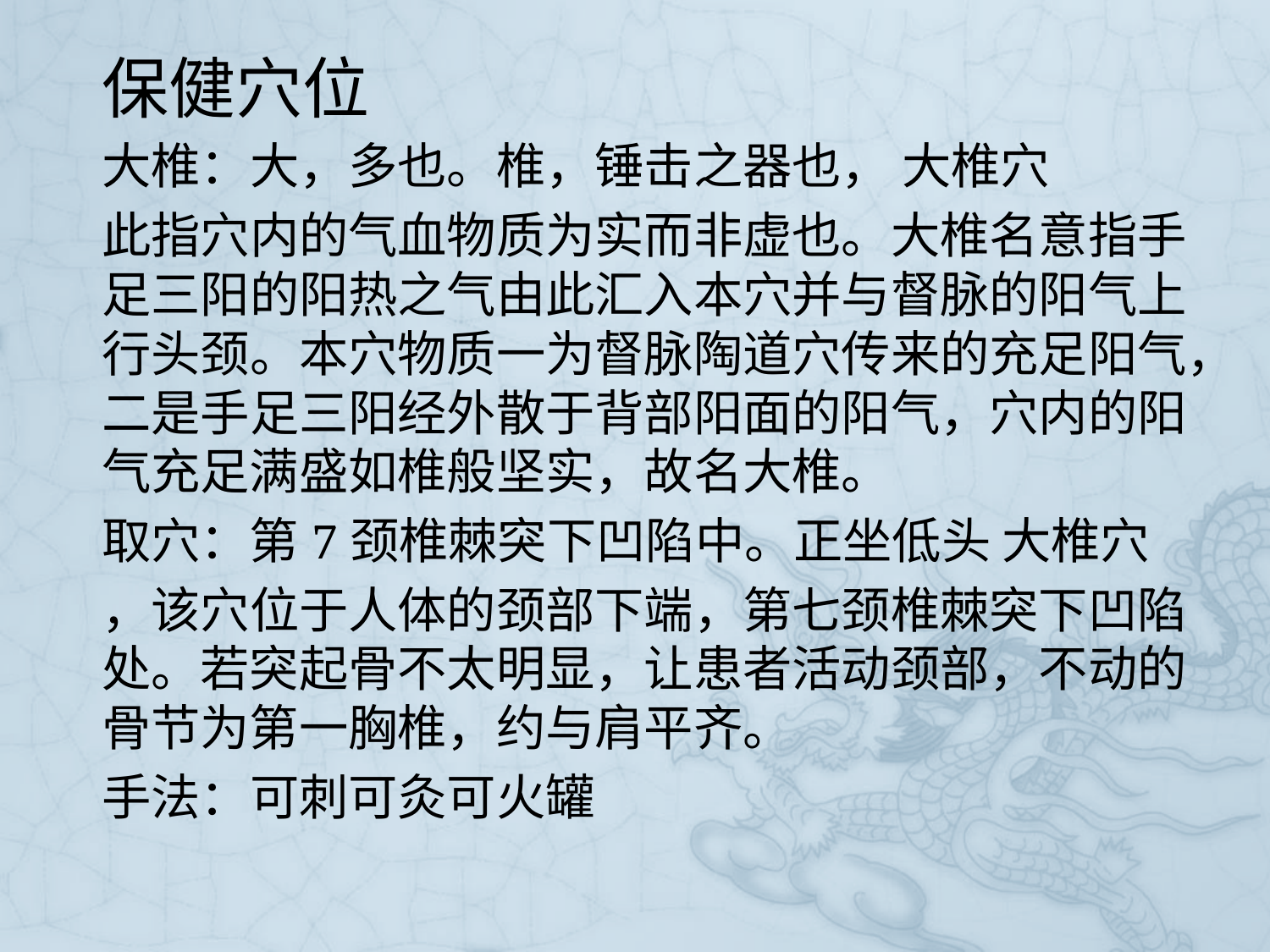

# 保健穴位
大椎：大，多也。椎，锤击之器也， 大椎穴
此指穴内的气血物质为实而非虚也。大椎名意指手足三阳的阳热之气由此汇入本穴并与督脉的阳气上行头颈。本穴物质一为督脉陶道穴传来的充足阳气，二是手足三阳经外散于背部阳面的阳气，穴内的阳气充足满盛如椎般坚实，故名大椎。
取穴：第7颈椎棘突下凹陷中。正坐低头 大椎穴
，该穴位于人体的颈部下端，第七颈椎棘突下凹陷处。若突起骨不太明显，让患者活动颈部，不动的骨节为第一胸椎，约与肩平齐。
手法：可刺可灸可火罐